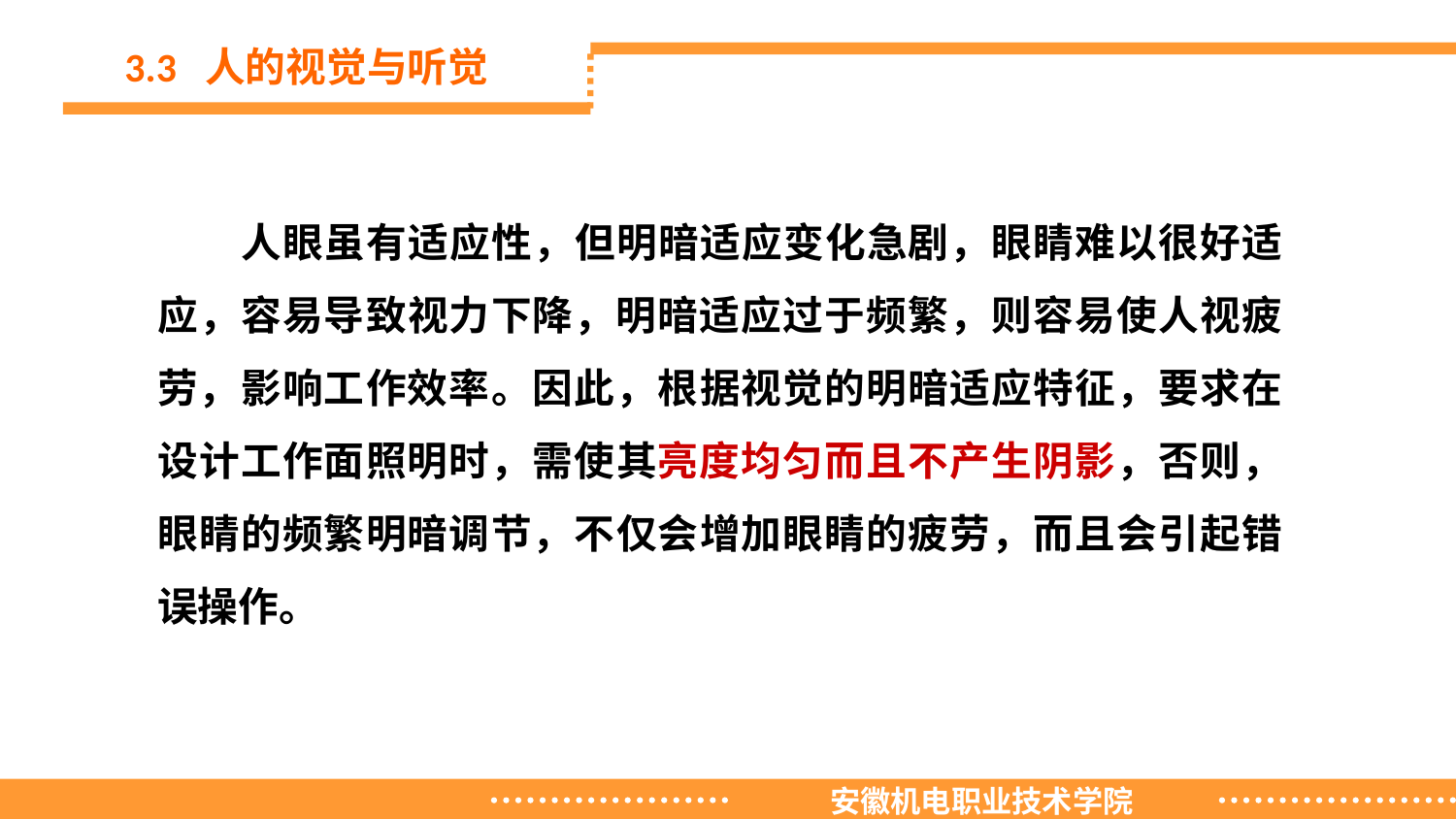

3.3  人的视觉与听觉

       人眼虽有适应性，但明暗适应变化急剧，眼睛难以很好适应，容易导致视力下降，明暗适应过于频繁，则容易使人视疲劳，影响工作效率。因此，根据视觉的明暗适应特征，要求在设计工作面照明时，需使其亮度均匀而且不产生阴影，否则，眼睛的频繁明暗调节，不仅会增加眼睛的疲劳，而且会引起错误操作。
安徽机电职业技术学院